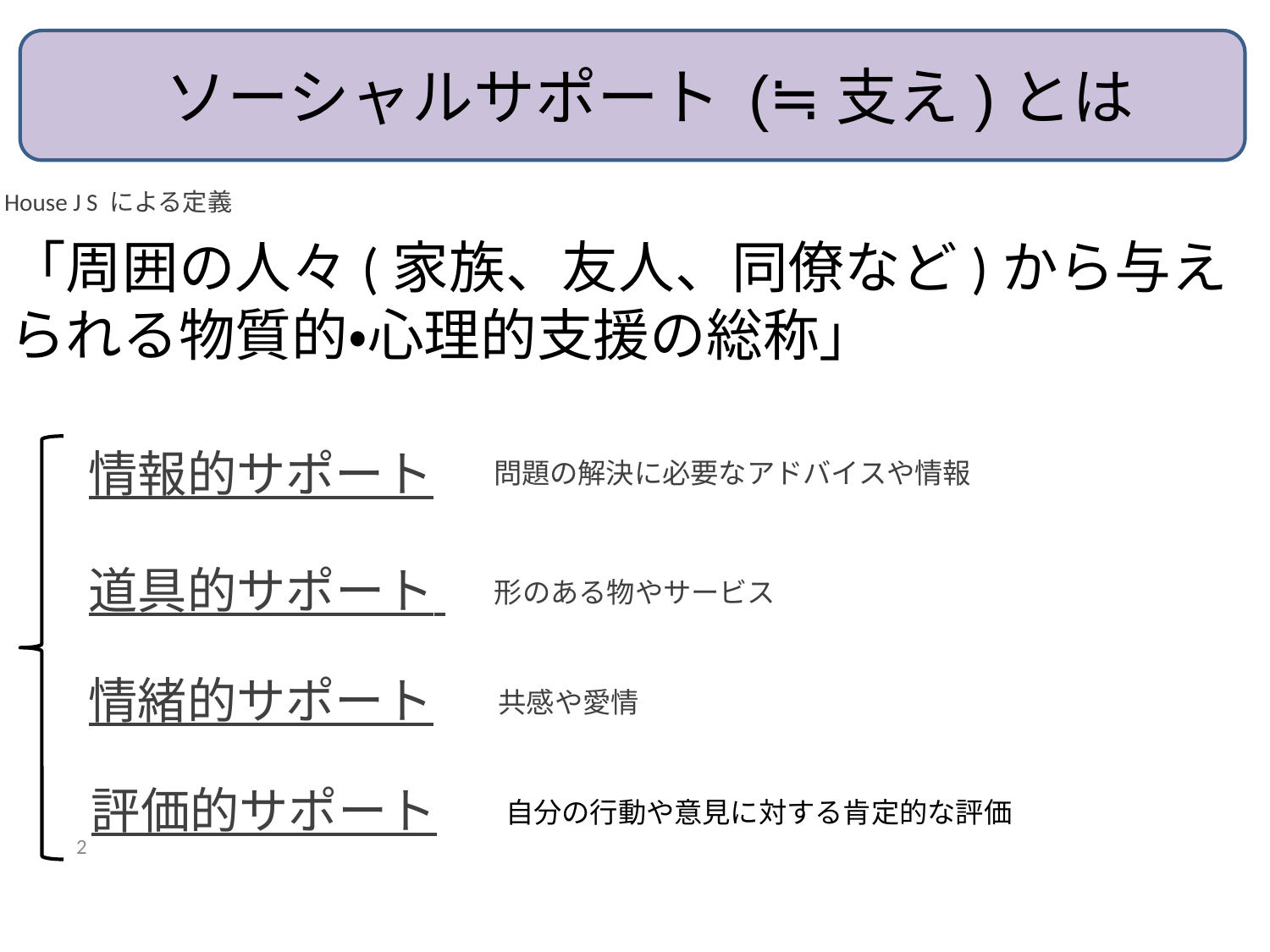

ソーシャルサポート (≒支え)とは
House J S による定義
「周囲の人々(家族、友人、同僚など)から与えられる物質的・心理的支援の総称」

情報的サポート
問題の解決に必要なアドバイスや情報
道具的サポート
形のある物やサービス
情緒的サポート
共感や愛情
評価的サポート
自分の行動や意見に対する肯定的な評価
2